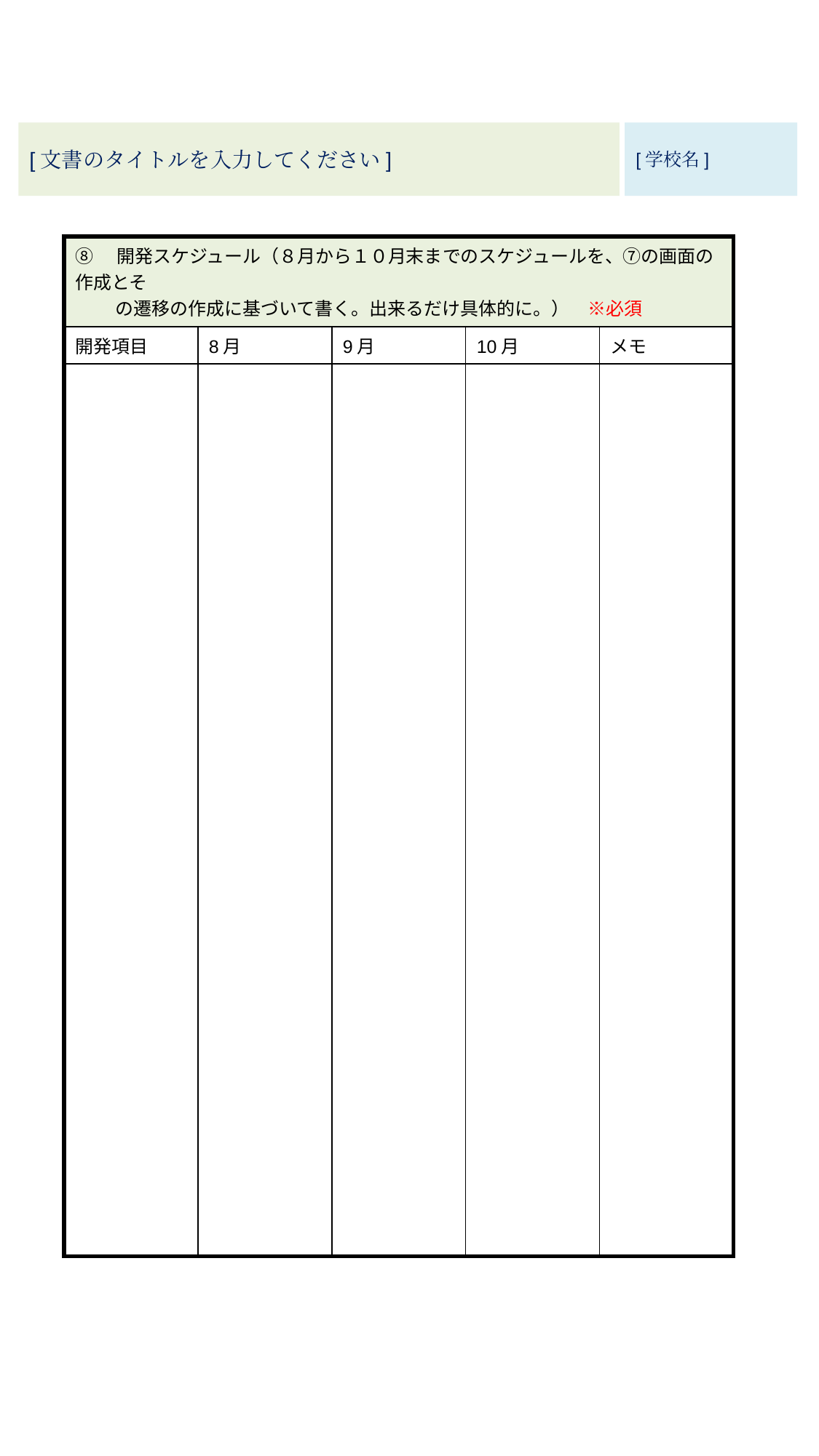

[文書のタイトルを入力してください]
[学校名]
| ⑧　開発スケジュール（８月から１０月末までのスケジュールを、⑦の画面の作成とそ 　　 の遷移の作成に基づいて書く。出来るだけ具体的に。）　※必須 |  |  |  |  |
| --- | --- | --- | --- | --- |
| 開発項目 | 8月 | 9月 | 10月 | メモ |
|  |  |  |  |  |